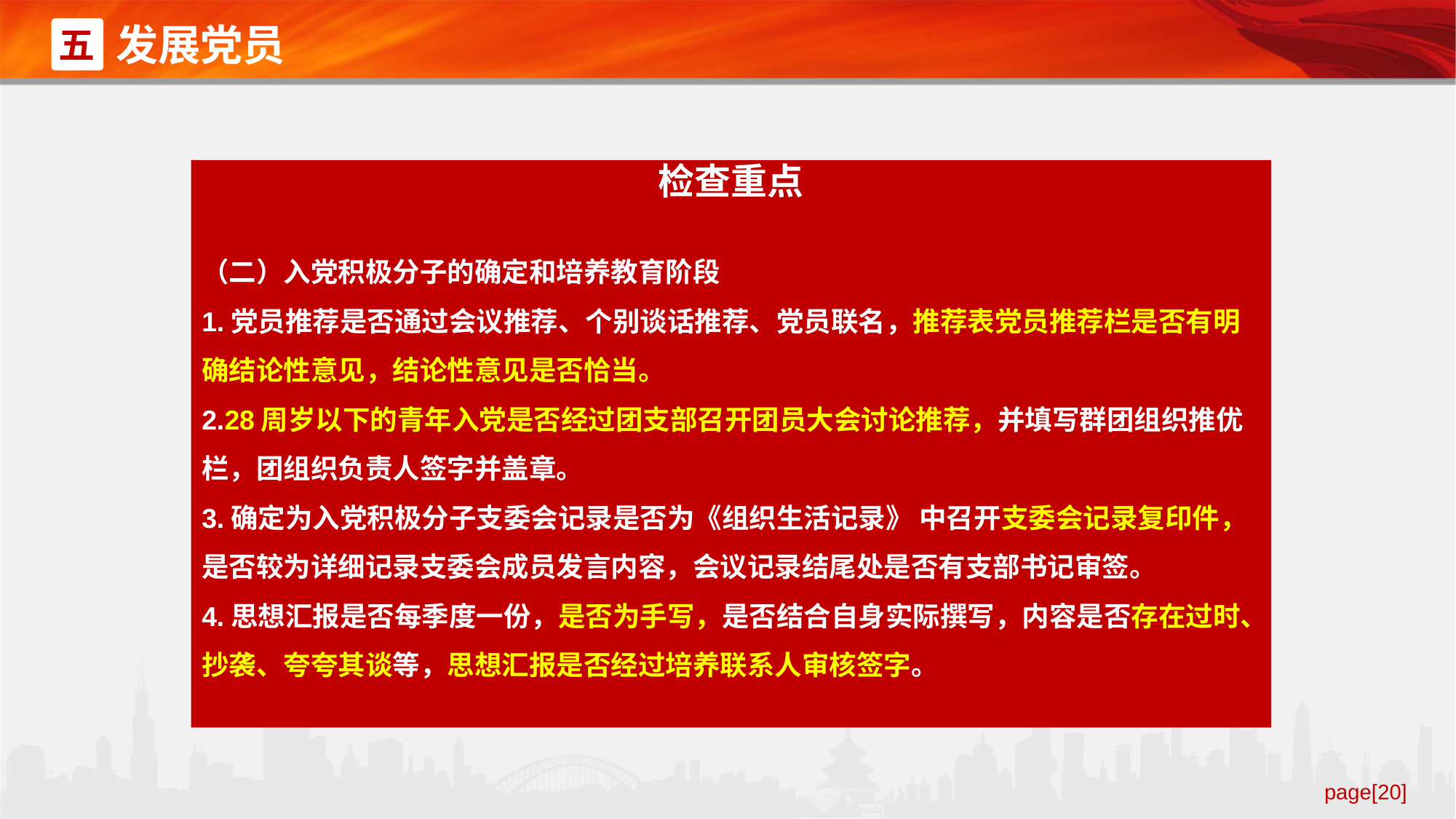

发展党员
五

检查重点

（二）入党积极分子的确定和培养教育阶段
1.党员推荐是否通过会议推荐、个别谈话推荐、党员联名，推荐表党员推荐栏是否有明确结论性意见，结论性意见是否恰当。
2.28周岁以下的青年入党是否经过团支部召开团员大会讨论推荐，并填写群团组织推优栏，团组织负责人签字并盖章。
3.确定为入党积极分子支委会记录是否为《组织生活记录》 中召开支委会记录复印件，是否较为详细记录支委会成员发言内容，会议记录结尾处是否有支部书记审签。
4.思想汇报是否每季度一份，是否为手写，是否结合自身实际撰写，内容是否存在过时、抄袭、夸夸其谈等，思想汇报是否经过培养联系人审核签字。